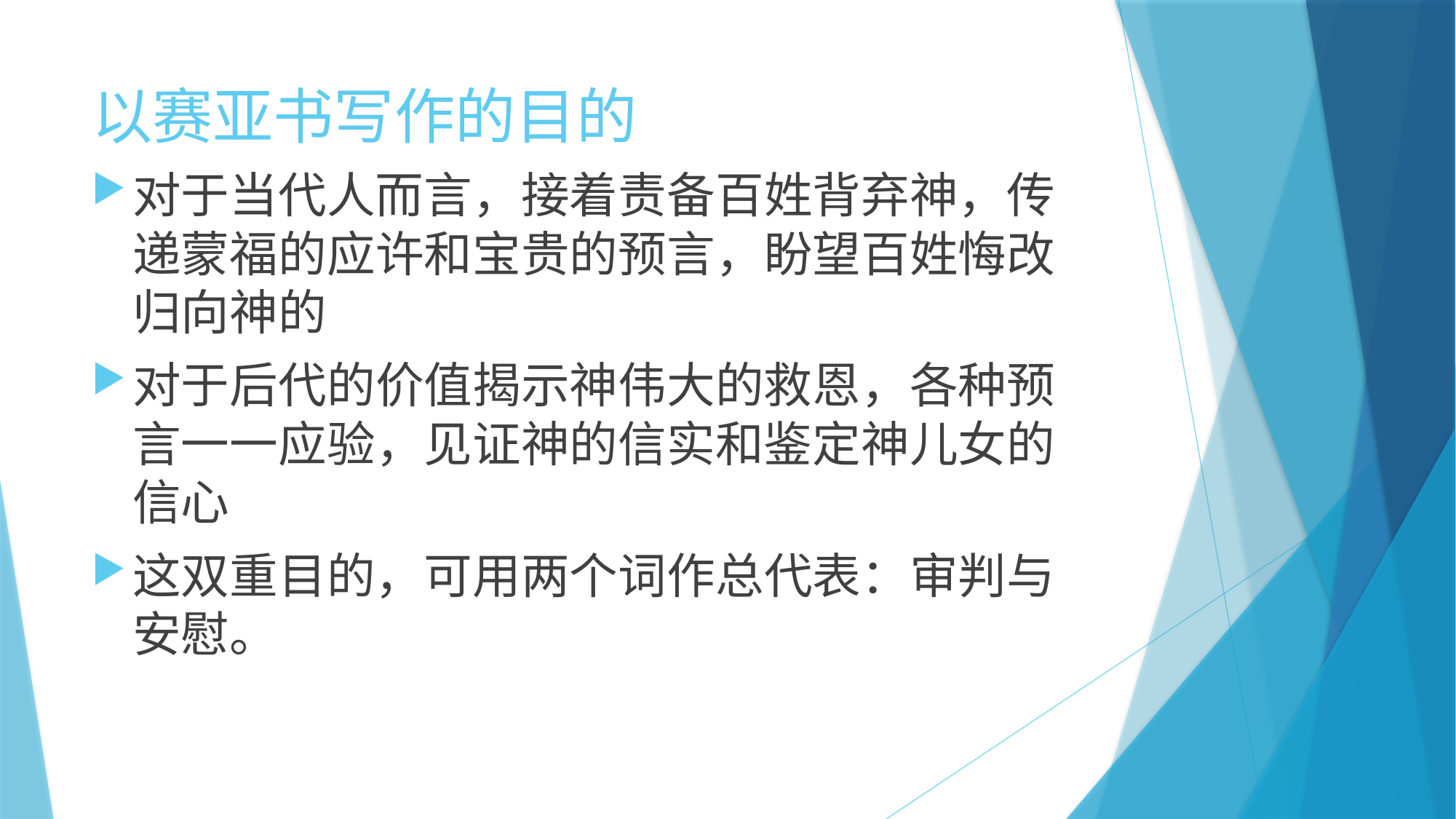

# 以赛亚书写作的目的
对于当代人而言，接着责备百姓背弃神，传递蒙福的应许和宝贵的预言，盼望百姓悔改归向神的
对于后代的价值揭示神伟大的救恩，各种预言一一应验，见证神的信实和鉴定神儿女的信心
这双重目的，可用两个词作总代表：审判与安慰。